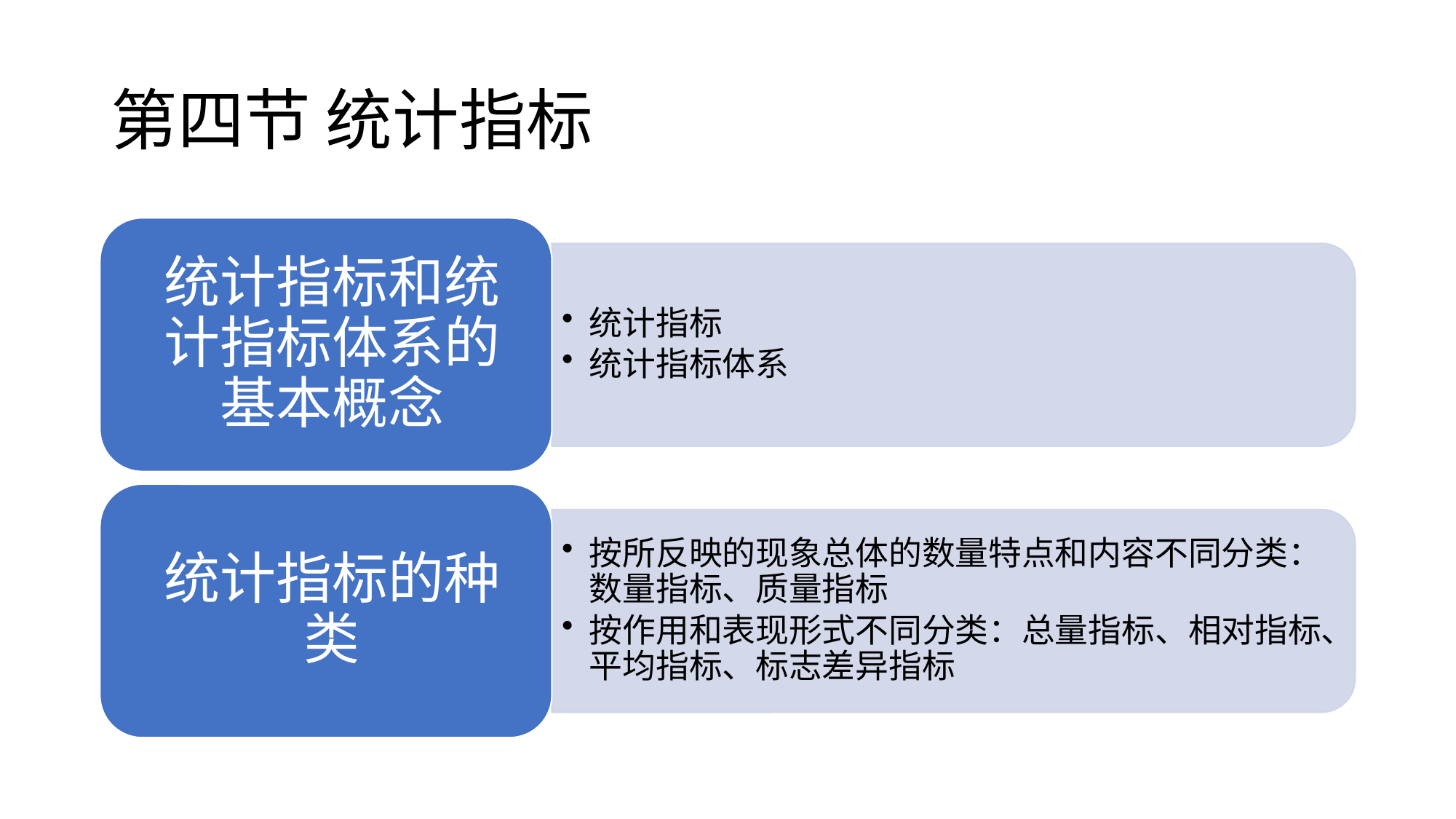

# 第四节 统计指标
统计指标
统计指标体系
统计指标和统计指标体系的基本概念
按所反映的现象总体的数量特点和内容不同分类：数量指标、质量指标
按作用和表现形式不同分类：总量指标、相对指标、平均指标、标志差异指标
统计指标的种类